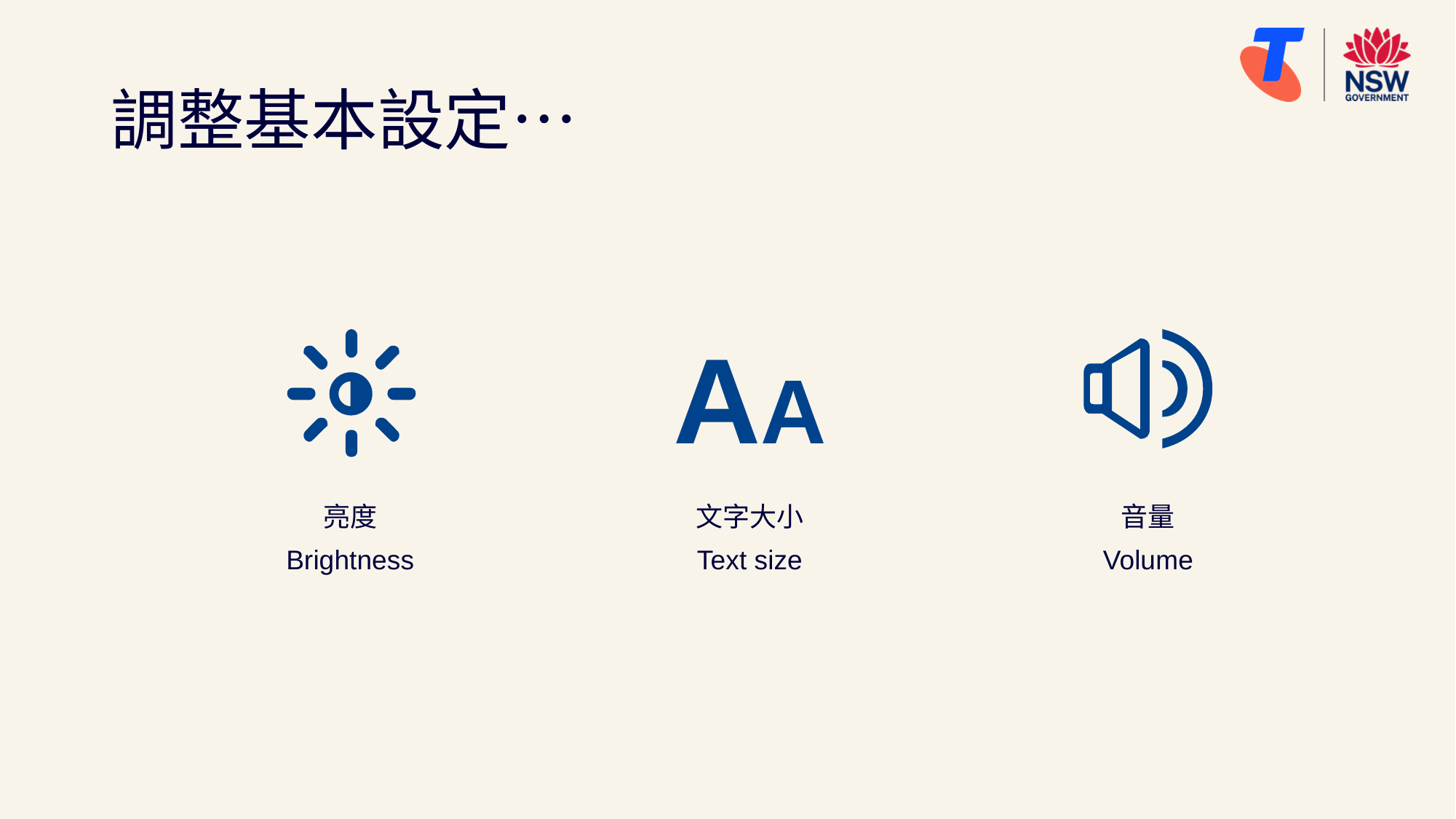

# 調整基本設定…
AA

亮度
Brightness

文字大小
Text size

音量
Volume